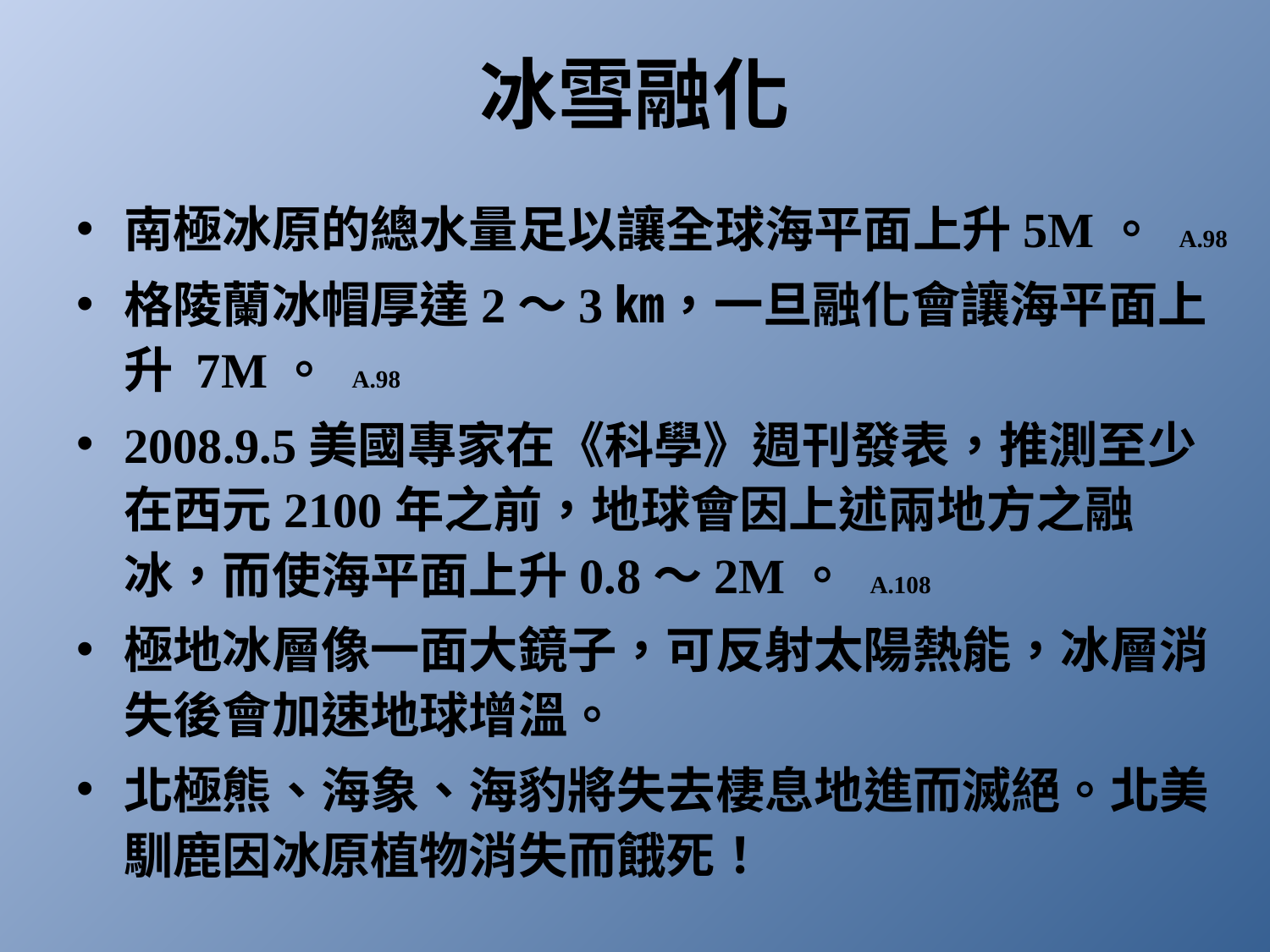

# 冰雪融化
南極冰原的總水量足以讓全球海平面上升5M。 A.98
格陵蘭冰帽厚達2～3㎞，一旦融化會讓海平面上升 7M。 A.98
2008.9.5美國專家在《科學》週刊發表，推測至少在西元2100年之前，地球會因上述兩地方之融冰，而使海平面上升0.8～2M。 A.108
極地冰層像一面大鏡子，可反射太陽熱能，冰層消失後會加速地球增溫。
北極熊、海象、海豹將失去棲息地進而滅絕。北美馴鹿因冰原植物消失而餓死！